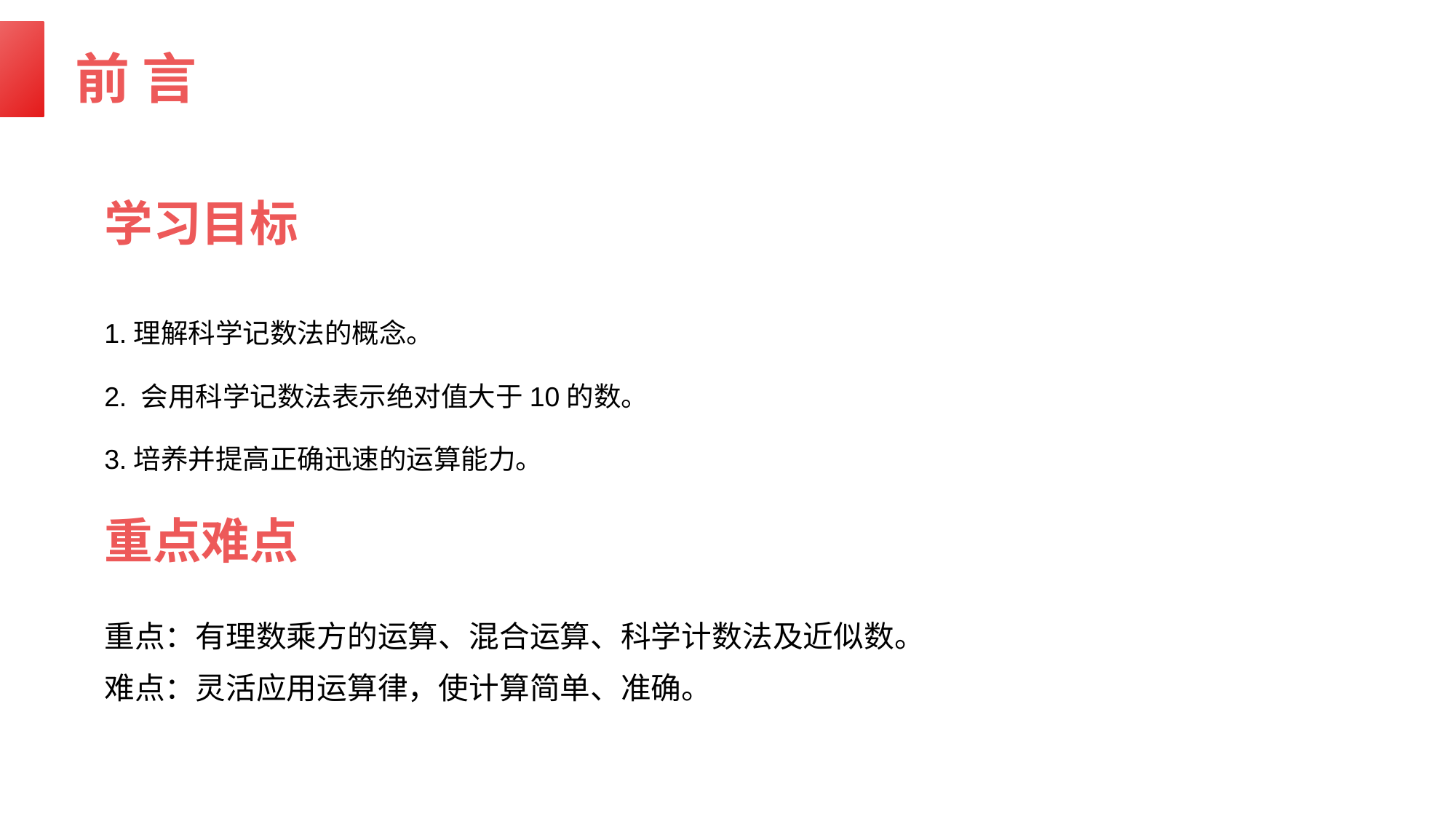

前 言
学习目标
1.理解科学记数法的概念。
2. 会用科学记数法表示绝对值大于10的数。
3.培养并提高正确迅速的运算能力。
重点难点
重点：有理数乘方的运算、混合运算、科学计数法及近似数。
难点：灵活应用运算律，使计算简单、准确。